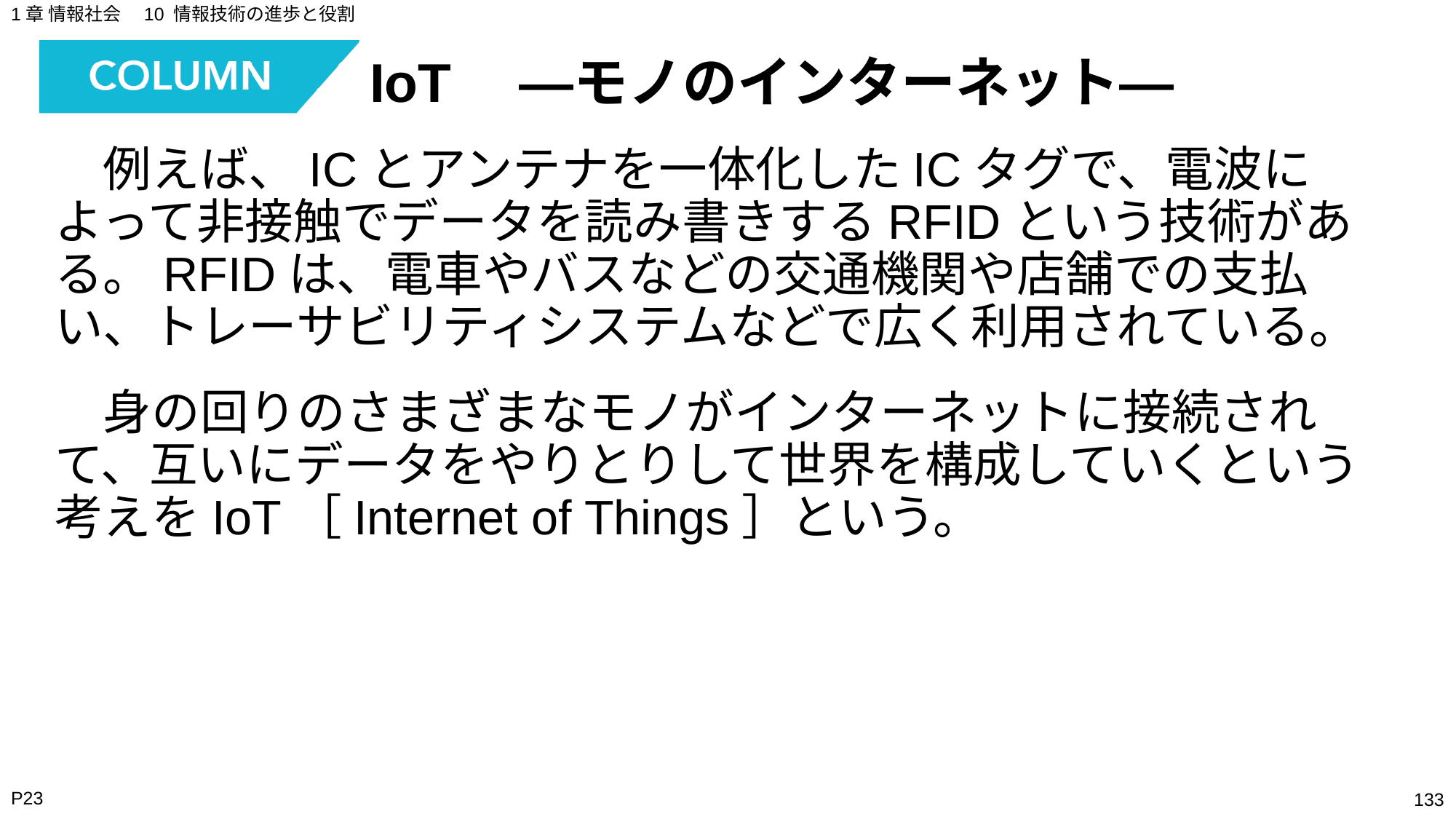

1章 情報社会　10 情報技術の進歩と役割

IoT　―モノのインターネット―
　例えば、ICとアンテナを一体化したICタグで、電波によって非接触でデータを読み書きするRFIDという技術がある。RFIDは、電車やバスなどの交通機関や店舗での支払い、トレーサビリティシステムなどで広く利用されている。
　身の回りのさまざまなモノがインターネットに接続されて、互いにデータをやりとりして世界を構成していくという考えをIoT［Internet of Things］という。
P23
133